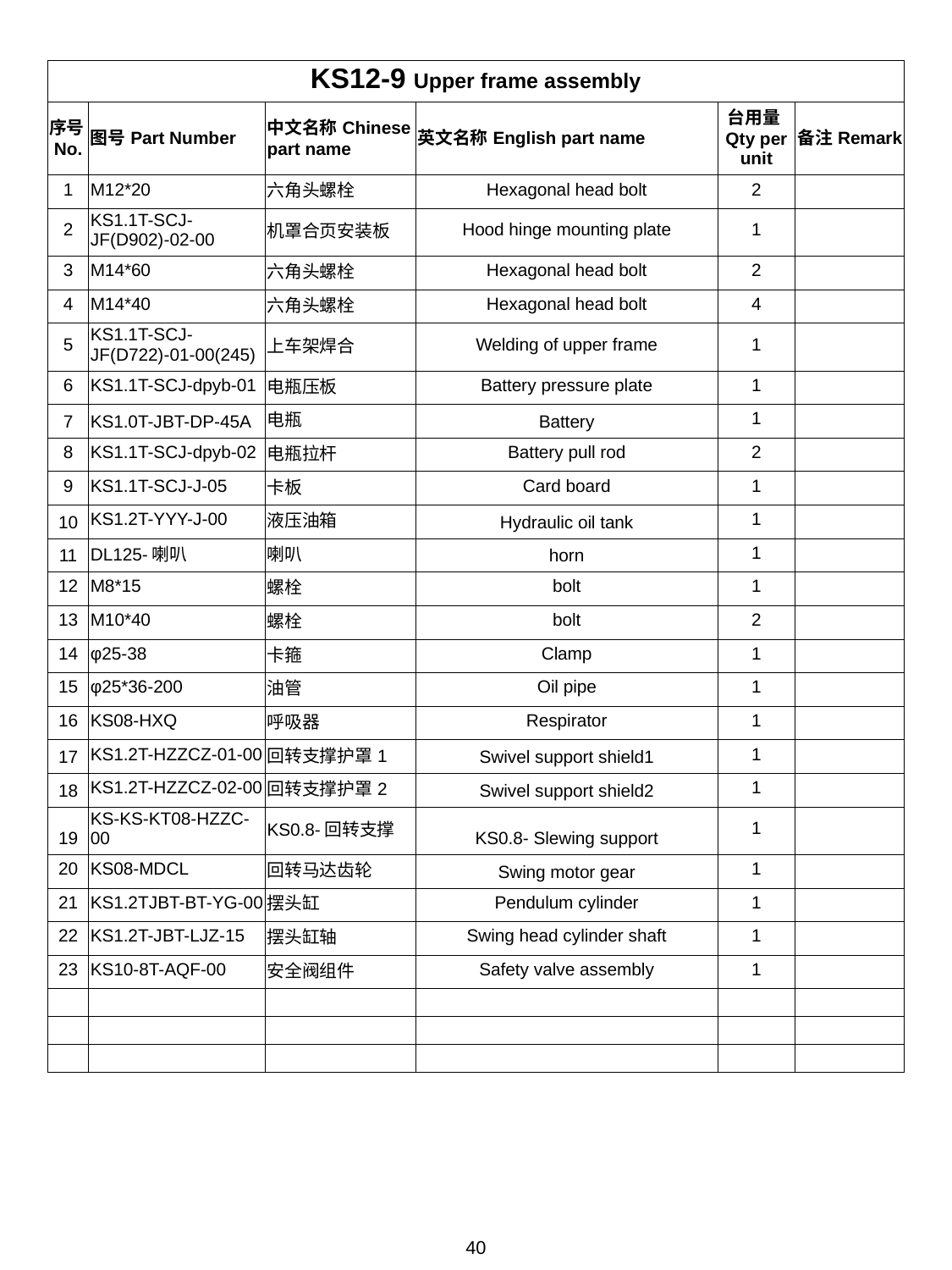

| KS12-9 Upper frame assembly |  |  |  |  |  |
| --- | --- | --- | --- | --- | --- |
| 序号No. | 图号Part Number | 中文名称Chinese part name | 英文名称English part name | 台用量Qty per unit | 备注Remark |
| 1 | M12\*20 | 六角头螺栓 | Hexagonal head bolt | 2 |  |
| 2 | KS1.1T-SCJ-JF(D902)-02-00 | 机罩合页安装板 | Hood hinge mounting plate | 1 |  |
| 3 | M14\*60 | 六角头螺栓 | Hexagonal head bolt | 2 |  |
| 4 | M14\*40 | 六角头螺栓 | Hexagonal head bolt | 4 |  |
| 5 | KS1.1T-SCJ-JF(D722)-01-00(245) | 上车架焊合 | Welding of upper frame | 1 |  |
| 6 | KS1.1T-SCJ-dpyb-01 | 电瓶压板 | Battery pressure plate | 1 |  |
| 7 | KS1.0T-JBT-DP-45A | 电瓶 | Battery | 1 |  |
| 8 | KS1.1T-SCJ-dpyb-02 | 电瓶拉杆 | Battery pull rod | 2 |  |
| 9 | KS1.1T-SCJ-J-05 | 卡板 | Card board | 1 |  |
| 10 | KS1.2T-YYY-J-00 | 液压油箱 | Hydraulic oil tank | 1 |  |
| 11 | DL125-喇叭 | 喇叭 | horn | 1 |  |
| 12 | M8\*15 | 螺栓 | bolt | 1 |  |
| 13 | M10\*40 | 螺栓 | bolt | 2 |  |
| 14 | φ25-38 | 卡箍 | Clamp | 1 |  |
| 15 | φ25\*36-200 | 油管 | Oil pipe | 1 |  |
| 16 | KS08-HXQ | 呼吸器 | Respirator | 1 |  |
| 17 | KS1.2T-HZZCZ-01-00 | 回转支撑护罩1 | Swivel support shield1 | 1 |  |
| 18 | KS1.2T-HZZCZ-02-00 | 回转支撑护罩2 | Swivel support shield2 | 1 |  |
| 19 | KS-KS-KT08-HZZC-00 | KS0.8-回转支撑 | KS0.8- Slewing support | 1 |  |
| 20 | KS08-MDCL | 回转马达齿轮 | Swing motor gear | 1 |  |
| 21 | KS1.2TJBT-BT-YG-00 | 摆头缸 | Pendulum cylinder | 1 |  |
| 22 | KS1.2T-JBT-LJZ-15 | 摆头缸轴 | Swing head cylinder shaft | 1 |  |
| 23 | KS10-8T-AQF-00 | 安全阀组件 | Safety valve assembly | 1 |  |
|  |  |  |  |  |  |
|  |  |  |  |  |  |
|  |  |  |  |  |  |
40